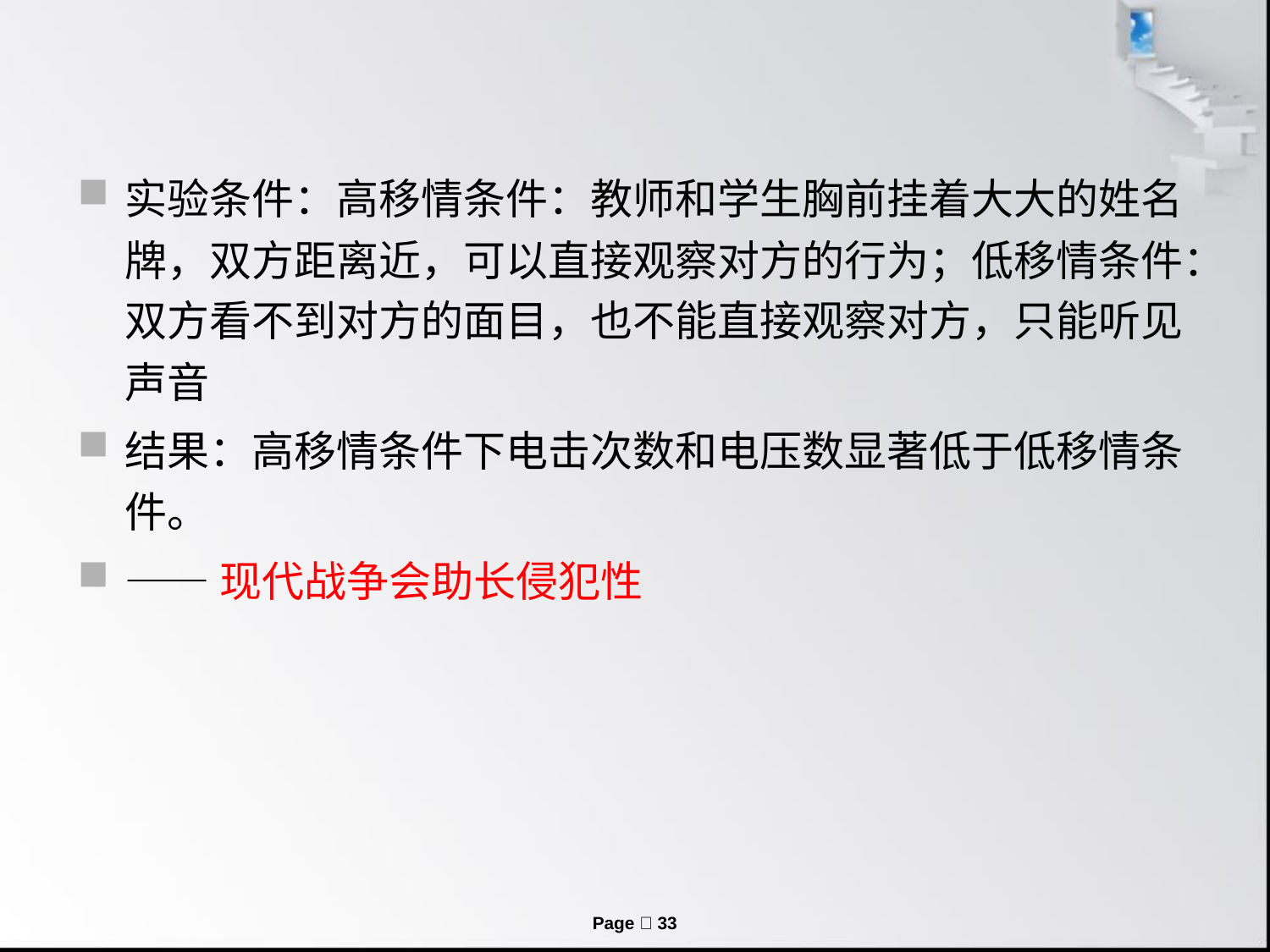

#
实验条件：高移情条件：教师和学生胸前挂着大大的姓名牌，双方距离近，可以直接观察对方的行为；低移情条件：双方看不到对方的面目，也不能直接观察对方，只能听见声音
结果：高移情条件下电击次数和电压数显著低于低移情条件。
——现代战争会助长侵犯性